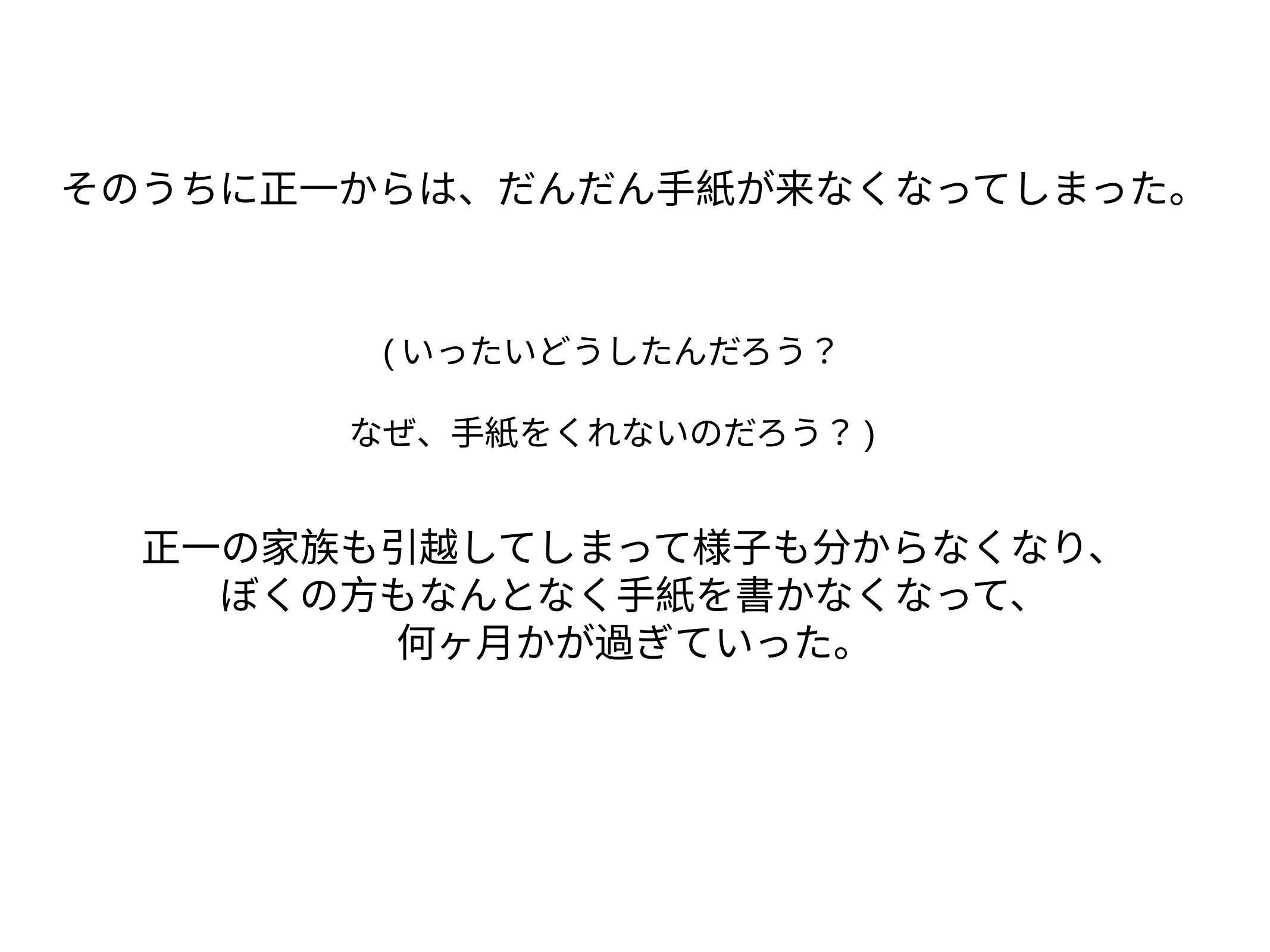

そのうちに正一からは、だんだん手紙が来なくなってしまった。
(いったいどうしたんだろう？

なぜ、手紙をくれないのだろう？)
正一の家族も引越してしまって様子も分からなくなり、
ぼくの方もなんとなく手紙を書かなくなって、
何ヶ月かが過ぎていった。